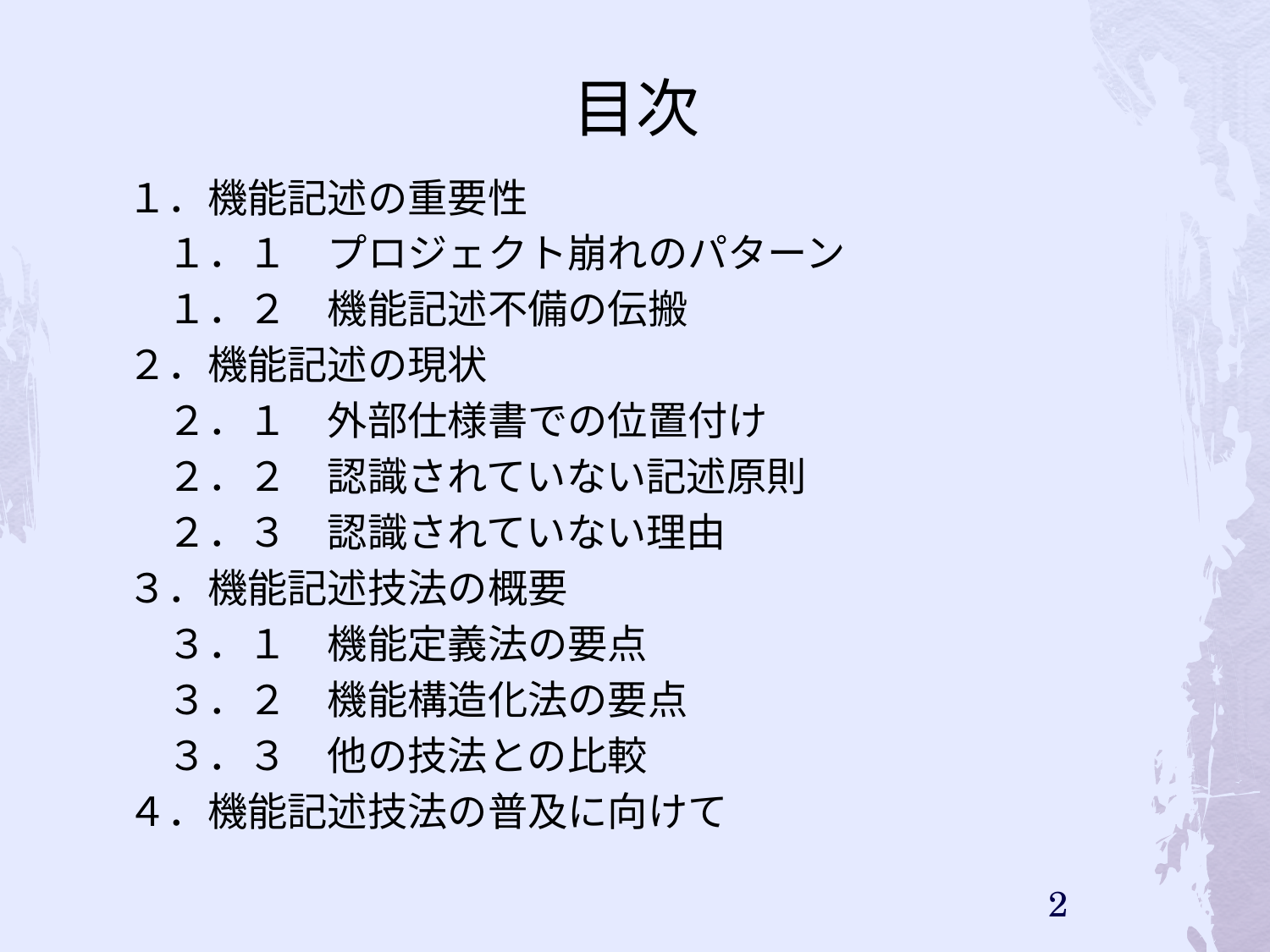

# 目次
１．機能記述の重要性
　１．１　プロジェクト崩れのパターン
　１．２　機能記述不備の伝搬
２．機能記述の現状
　２．１　外部仕様書での位置付け
　２．２　認識されていない記述原則
　２．３　認識されていない理由
３．機能記述技法の概要
　３．１　機能定義法の要点
　３．２　機能構造化法の要点
　３．３　他の技法との比較
４．機能記述技法の普及に向けて
2